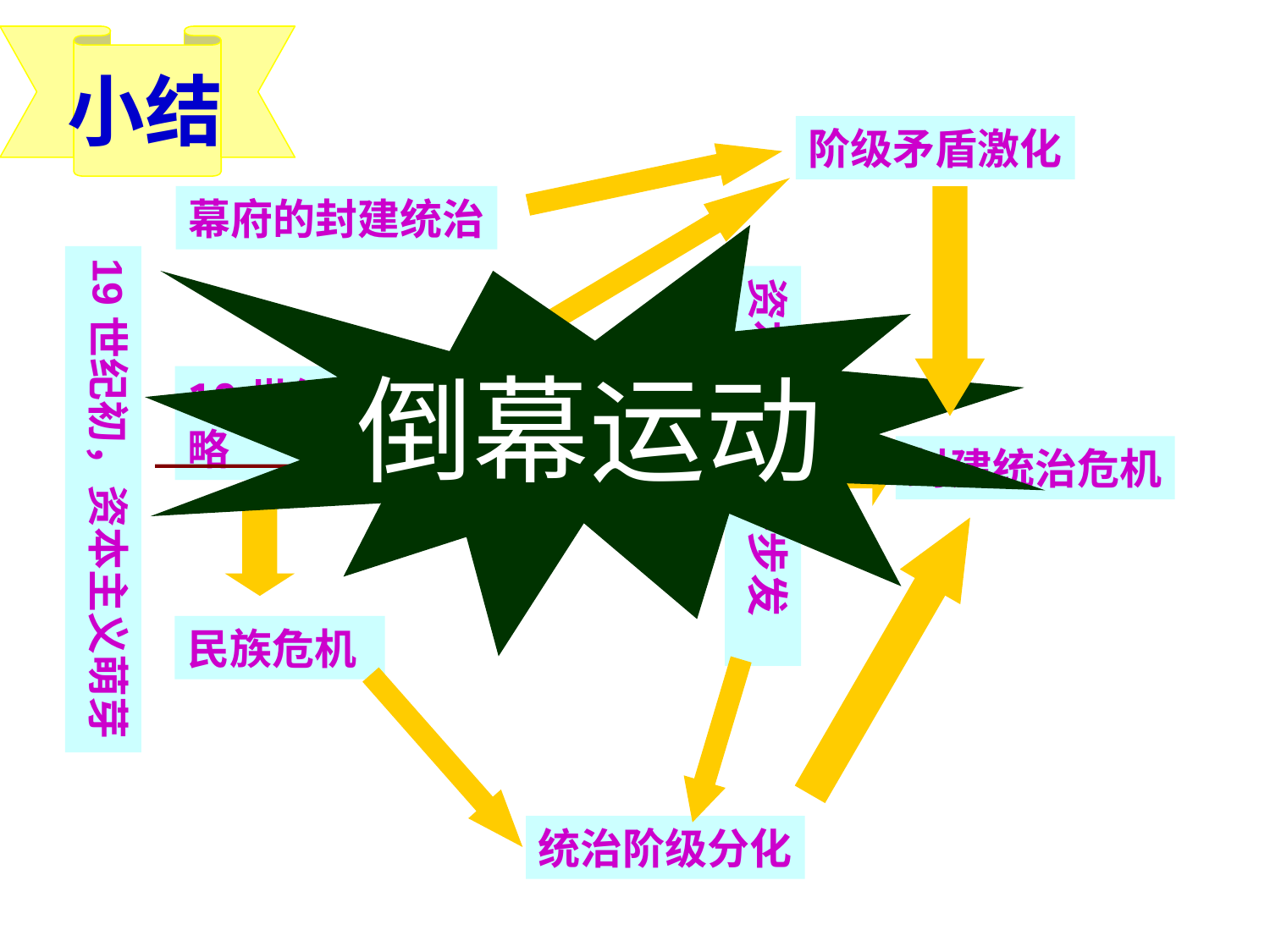

小结
阶级矛盾激化

幕府的封建统治

倒幕运动
19世纪初，资本主义萌芽
资本主义进一步发展
19世纪中期，西方列强侵略

封建统治危机

民族危机

统治阶级分化